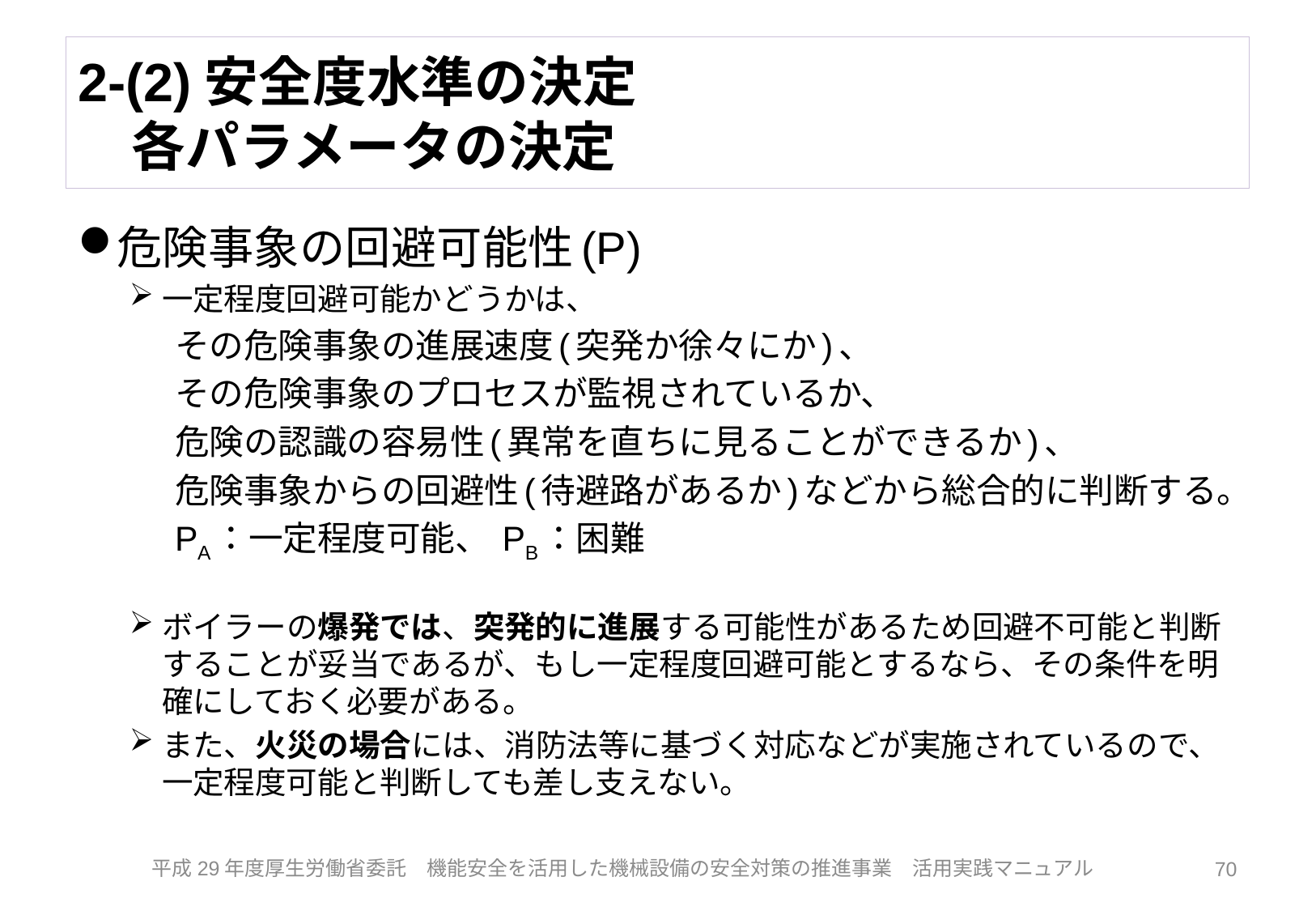

# 2-(2)安全度水準の決定 　各パラメータの決定
危険事象の回避可能性(P)
一定程度回避可能かどうかは、
その危険事象の進展速度(突発か徐々にか)、
その危険事象のプロセスが監視されているか、
危険の認識の容易性(異常を直ちに見ることができるか)、
危険事象からの回避性(待避路があるか)などから総合的に判断する。
PA：一定程度可能、 PB：困難

ボイラーの爆発では、突発的に進展する可能性があるため回避不可能と判断することが妥当であるが、もし一定程度回避可能とするなら、その条件を明確にしておく必要がある。
また、火災の場合には、消防法等に基づく対応などが実施されているので、一定程度可能と判断しても差し支えない。
70
平成29年度厚生労働省委託　機能安全を活用した機械設備の安全対策の推進事業　活用実践マニュアル